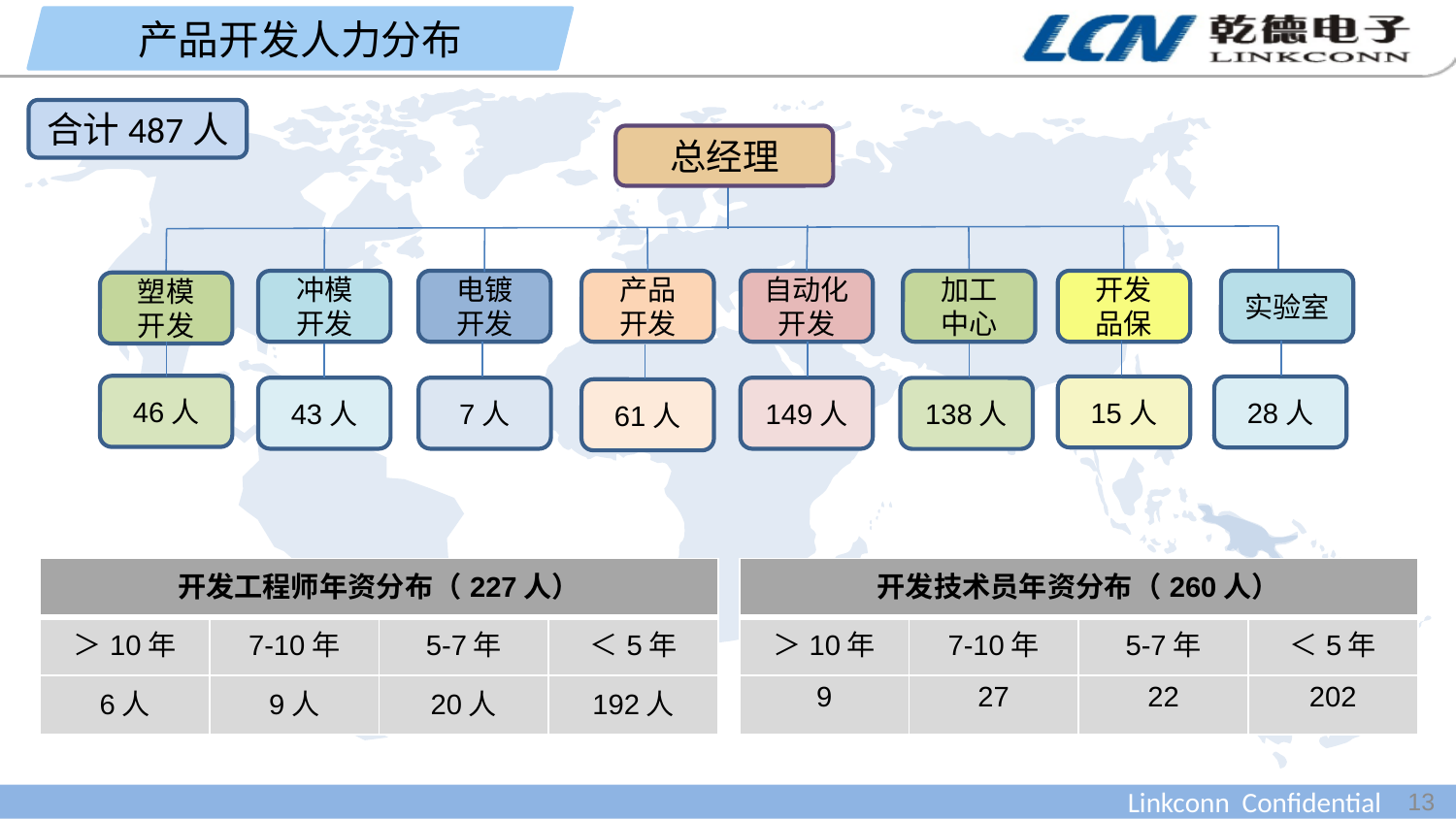

产品开发人力分布
合计487人
总经理
电镀
开发
产品
开发
自动化开发
加工
中心
开发
品保
实验室
冲模
开发
塑模
开发
46人
15人
28人
43人
7人
149人
138人
61人
| 开发工程师年资分布（227人） |  |  |  |
| --- | --- | --- | --- |
| ＞10年 | 7-10年 | 5-7年 | ＜5年 |
| 6人 | 9人 | 20人 | 192人 |
| 开发技术员年资分布（260人） |  |  |  |
| --- | --- | --- | --- |
| ＞10年 | 7-10年 | 5-7年 | ＜5年 |
| 9 | 27 | 22 | 202 |
13